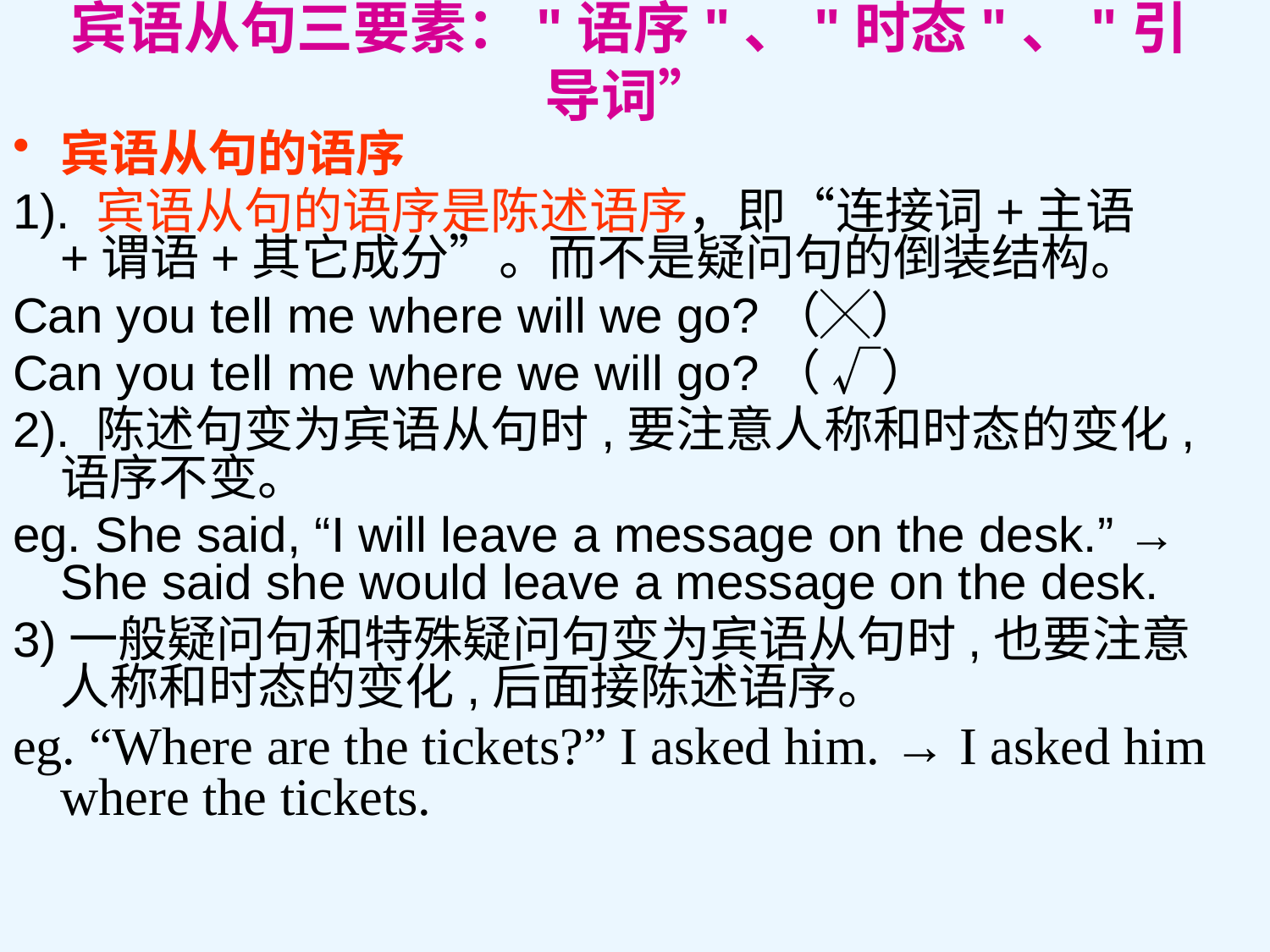

# 宾语从句三要素："语序"、"时态"、"引导词”
宾语从句的语序
1). 宾语从句的语序是陈述语序，即“连接词+主语+谓语+其它成分”。而不是疑问句的倒装结构。
Can you tell me where will we go?（╳）
Can you tell me where we will go?（ √）
2). 陈述句变为宾语从句时,要注意人称和时态的变化,语序不变。
eg. She said, “I will leave a message on the desk.” → She said she would leave a message on the desk.
3)一般疑问句和特殊疑问句变为宾语从句时,也要注意人称和时态的变化,后面接陈述语序。
eg. “Where are the tickets?” I asked him. → I asked him where the tickets.